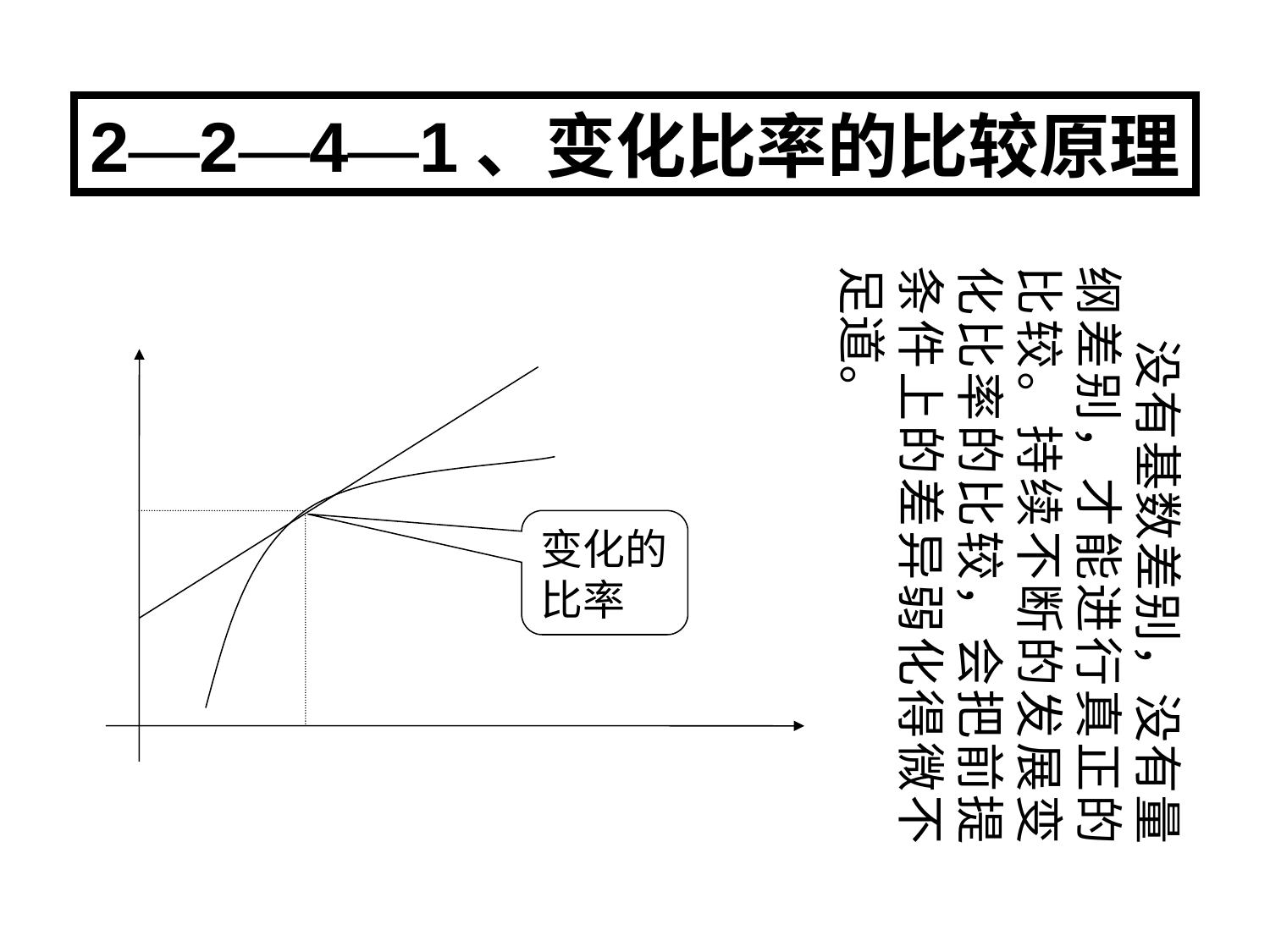

2—2—4—1、变化比率的比较原理
     没有基数差别，没有量纲差别，才能进行真正的比较。持续不断的发展变化比率的比较，会把前提条件上的差异弱化得微不足道。

变化的比率